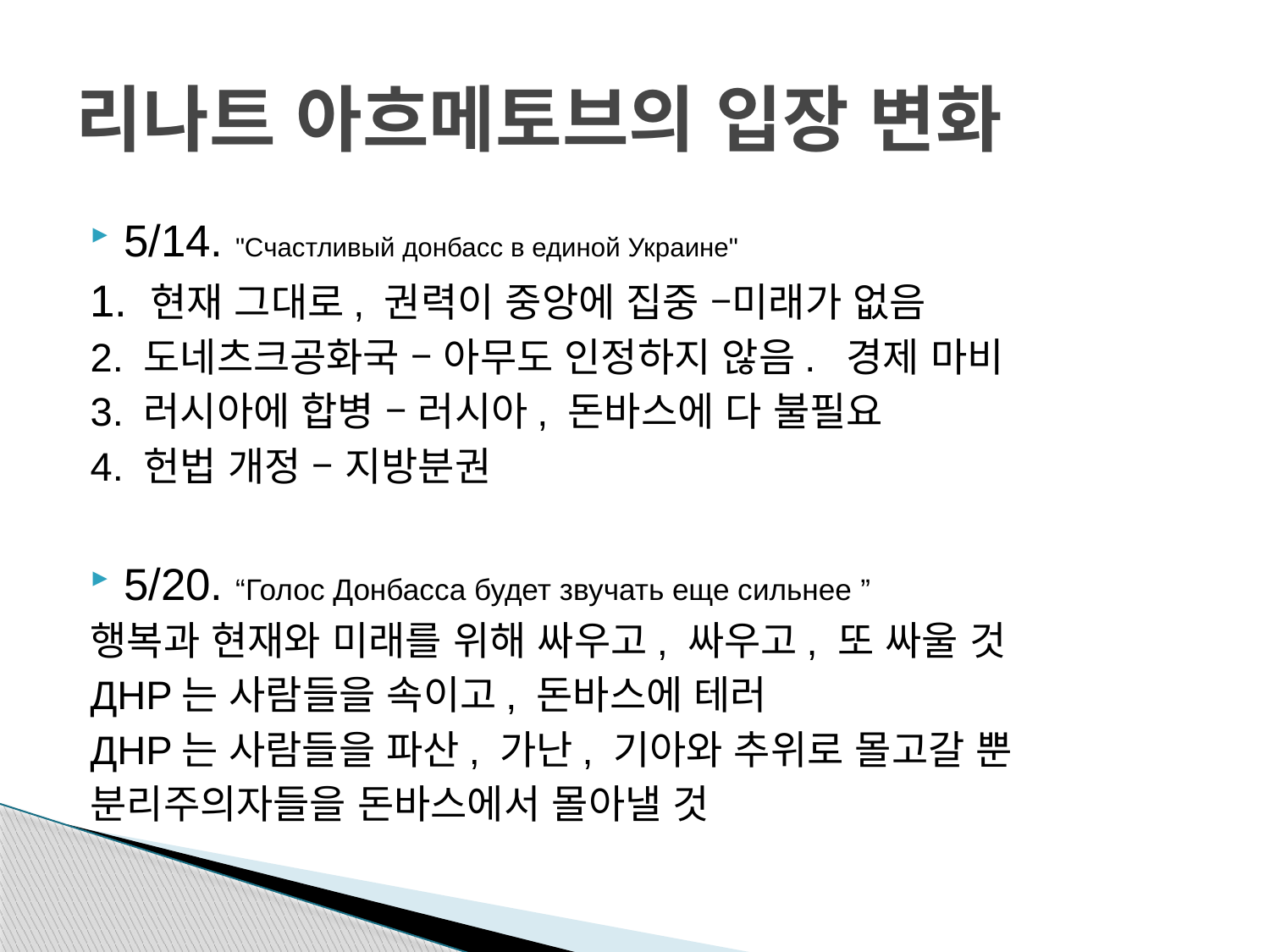

# 리나트 아흐메토브의 입장 변화
5/14. "Счастливый донбасс в единой Украине"
1. 현재 그대로, 권력이 중앙에 집중 –미래가 없음
2. 도네츠크공화국 – 아무도 인정하지 않음.  경제 마비
3. 러시아에 합병 – 러시아, 돈바스에 다 불필요
4. 헌법 개정 – 지방분권

5/20. “Голос Донбасса будет звучать еще сильнее ”
행복과 현재와 미래를 위해 싸우고, 싸우고, 또 싸울 것
ДНР는 사람들을 속이고, 돈바스에 테러
ДНР는 사람들을 파산, 가난, 기아와 추위로 몰고갈 뿐
분리주의자들을 돈바스에서 몰아낼 것